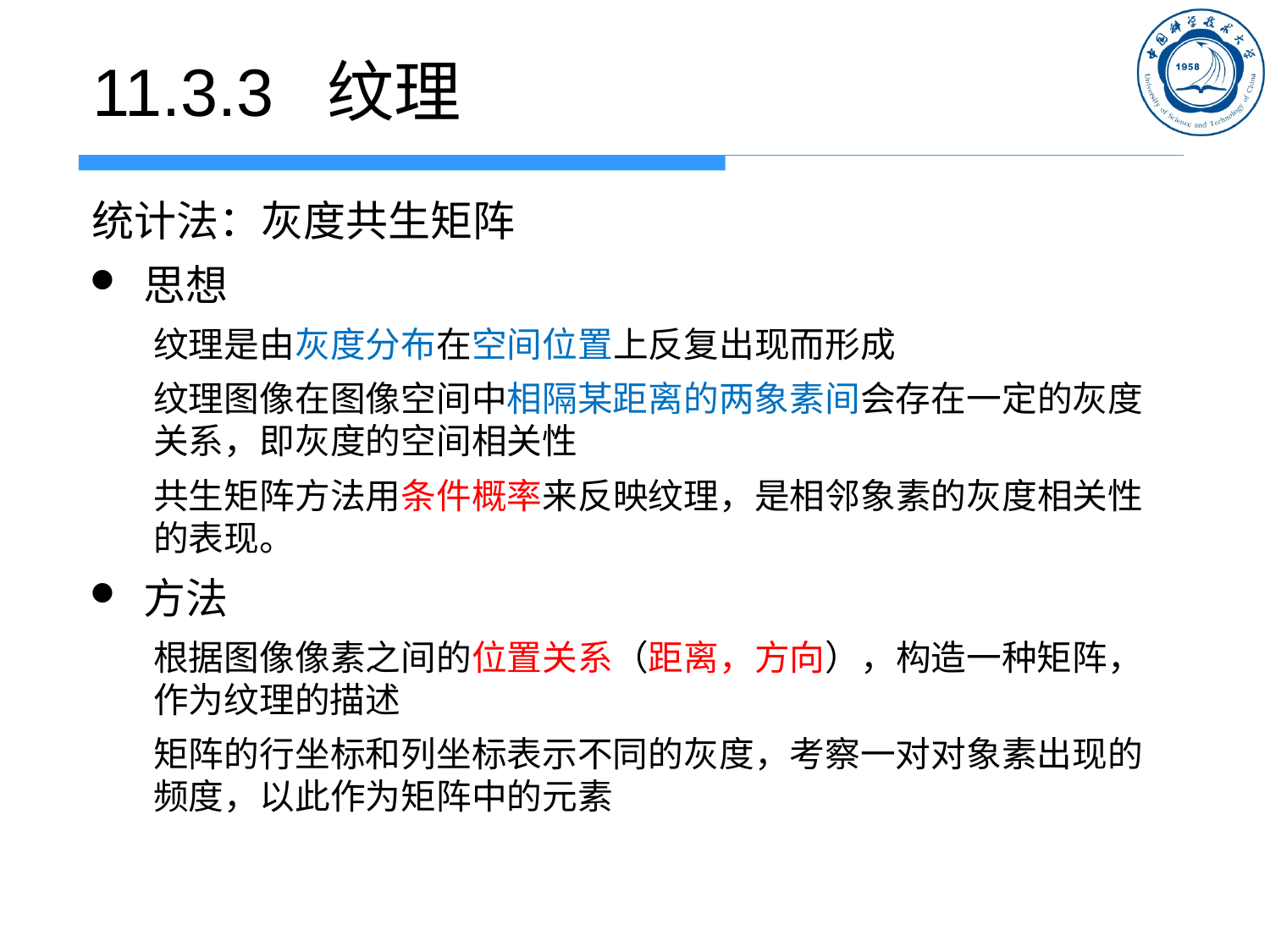

# 11.3.3  纹理
统计法：灰度共生矩阵
 思想
纹理是由灰度分布在空间位置上反复出现而形成
纹理图像在图像空间中相隔某距离的两象素间会存在一定的灰度关系，即灰度的空间相关性
共生矩阵方法用条件概率来反映纹理，是相邻象素的灰度相关性的表现。
 方法
根据图像像素之间的位置关系（距离，方向），构造一种矩阵，作为纹理的描述
矩阵的行坐标和列坐标表示不同的灰度，考察一对对象素出现的频度，以此作为矩阵中的元素